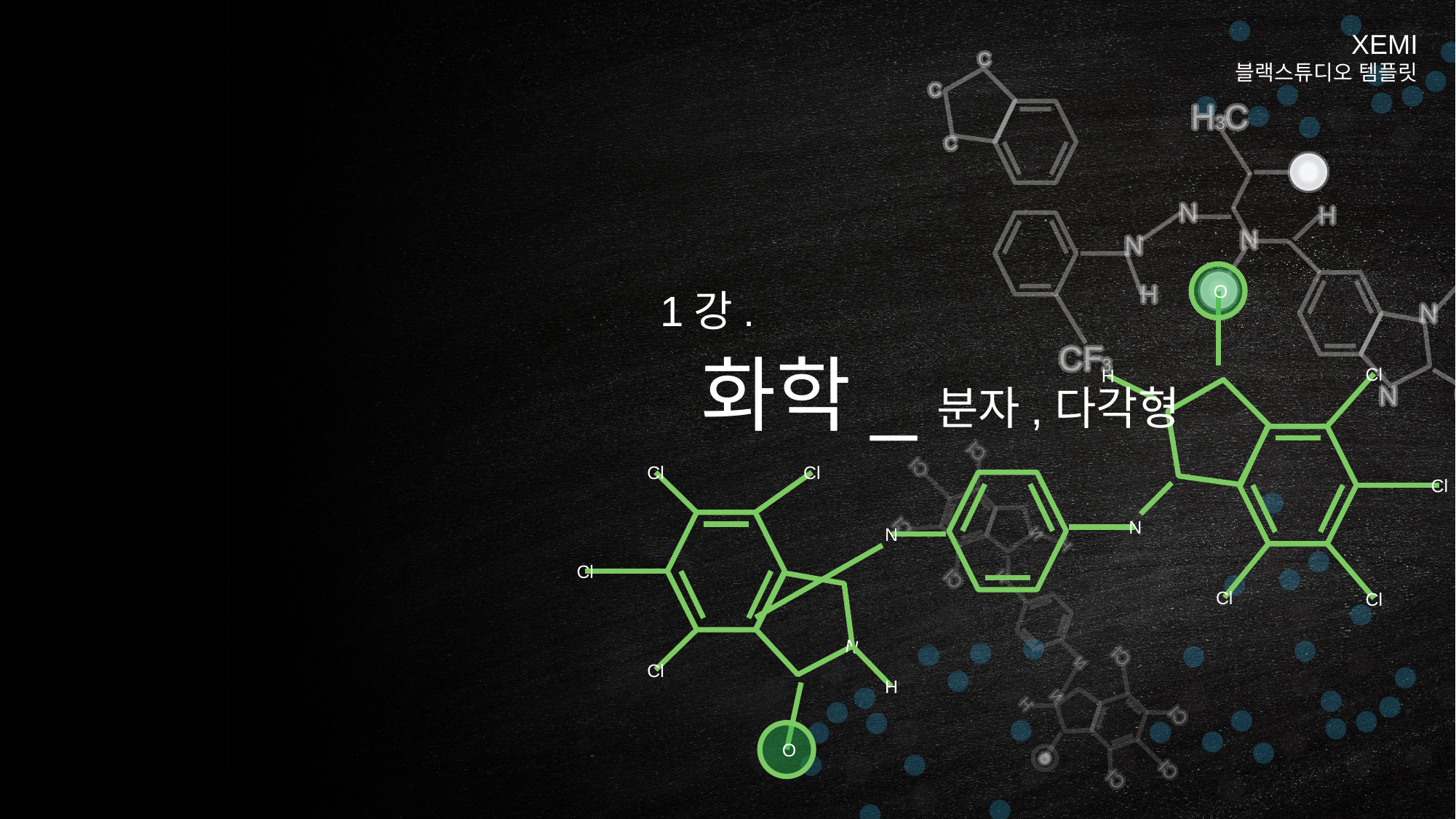

XEMI
블랙스튜디오 템플릿

 O
H
Cl

Cl
Cl
Cl

N
N

N
Cl
Cl
Cl
Cl
H
 O
1강.
화학_분자,다각형